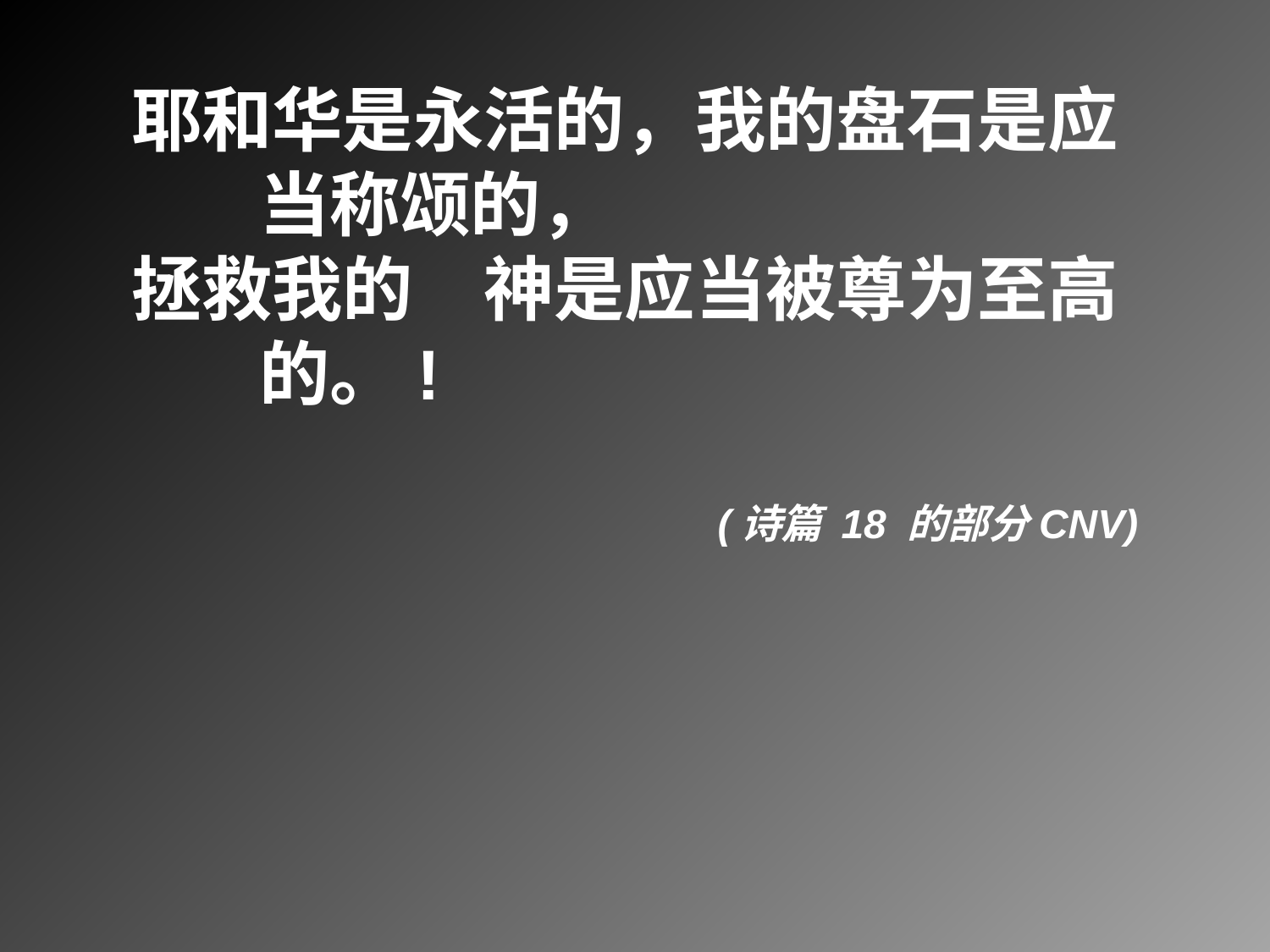

耶和华是永活的，我的盘石是应当称颂的，
拯救我的　神是应当被尊为至高的。!

(诗篇 18 的部分CNV)